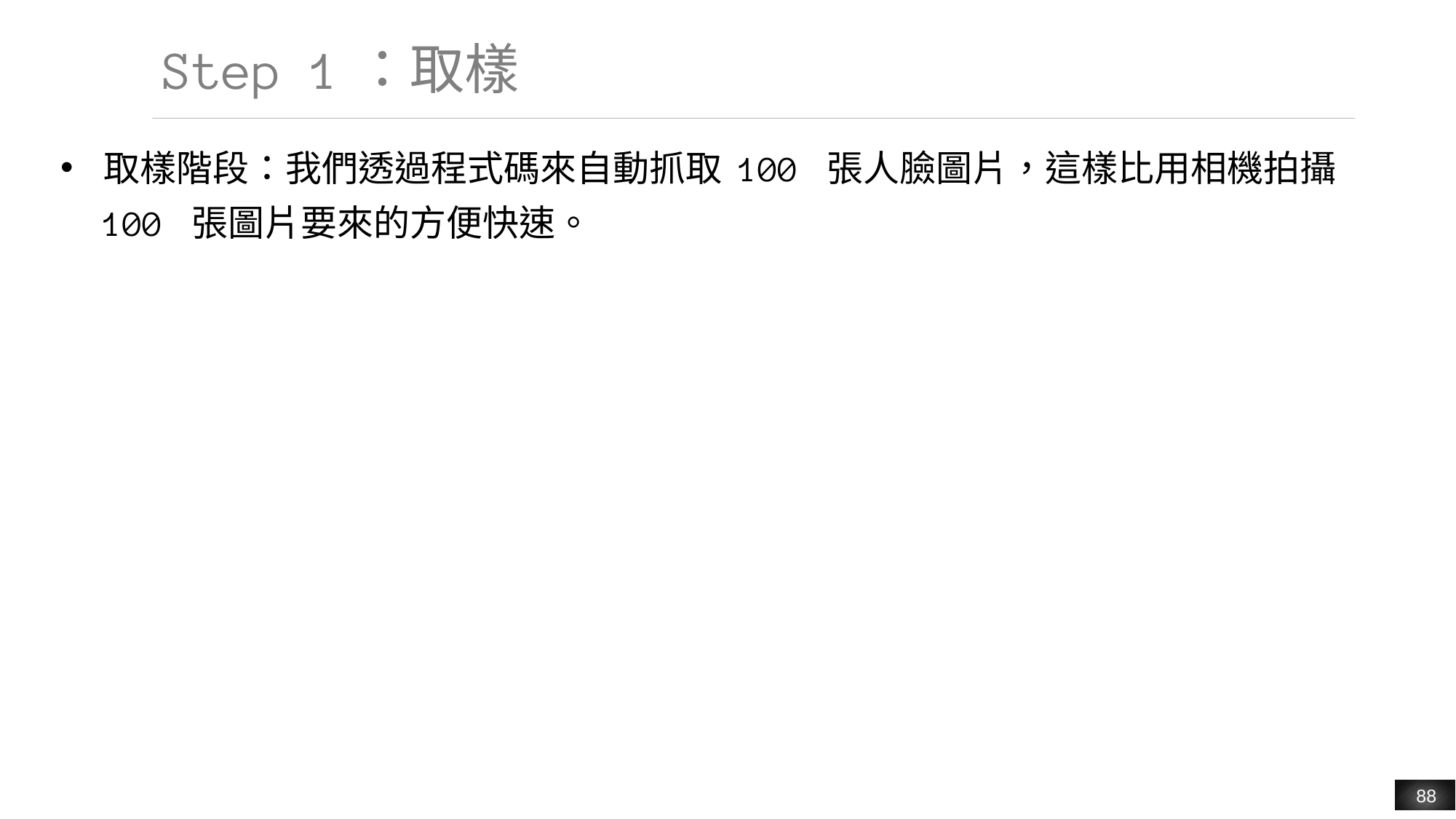

# Step 1：取樣
取樣階段：我們透過程式碼來自動抓取 100 張人臉圖片，這樣比用相機拍攝 100 張圖片要來的方便快速。